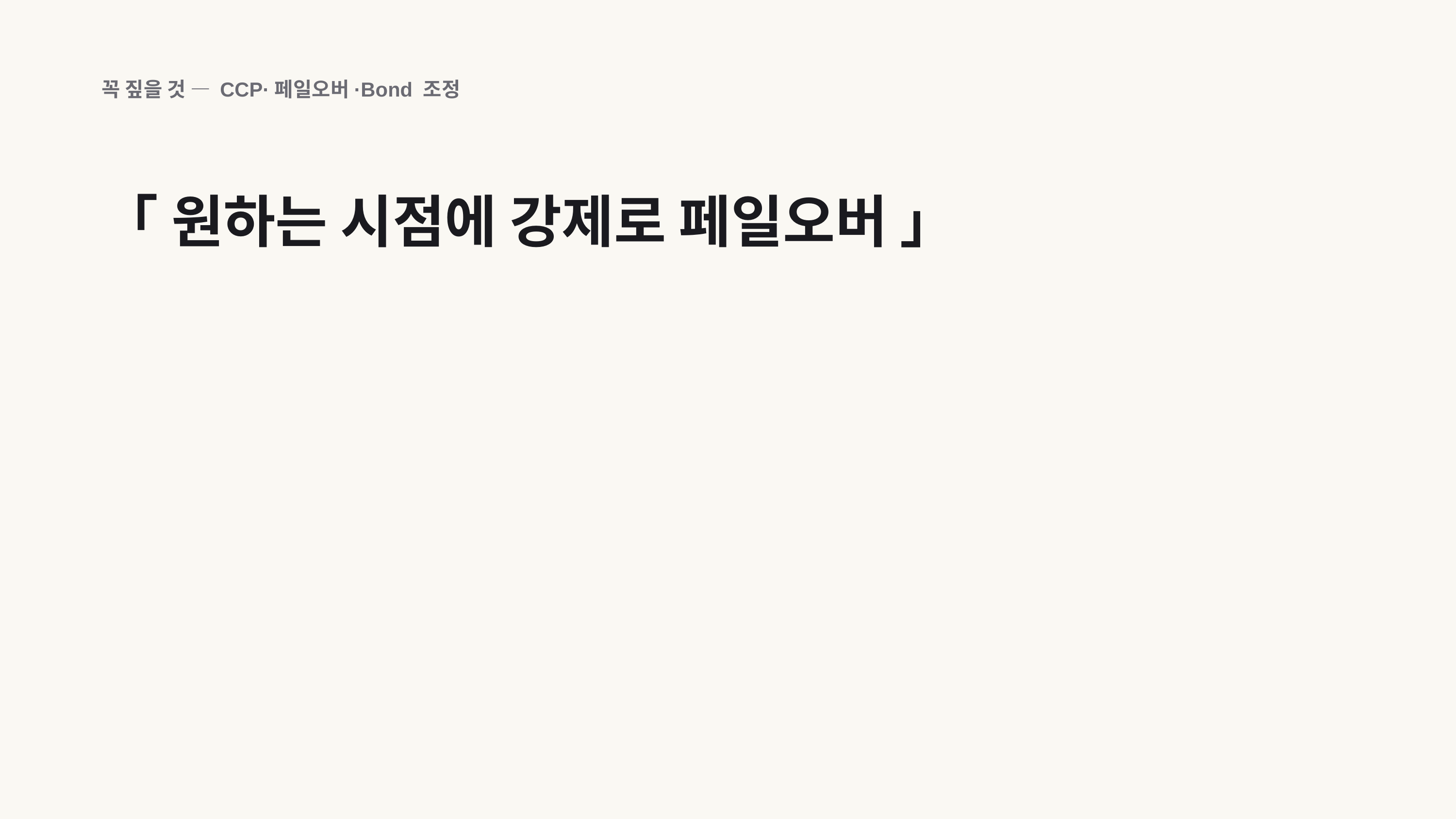

꼭 짚을 것 — CCP·페일오버·Bond 조정
「 원하는 시점에 강제로 페일오버 」